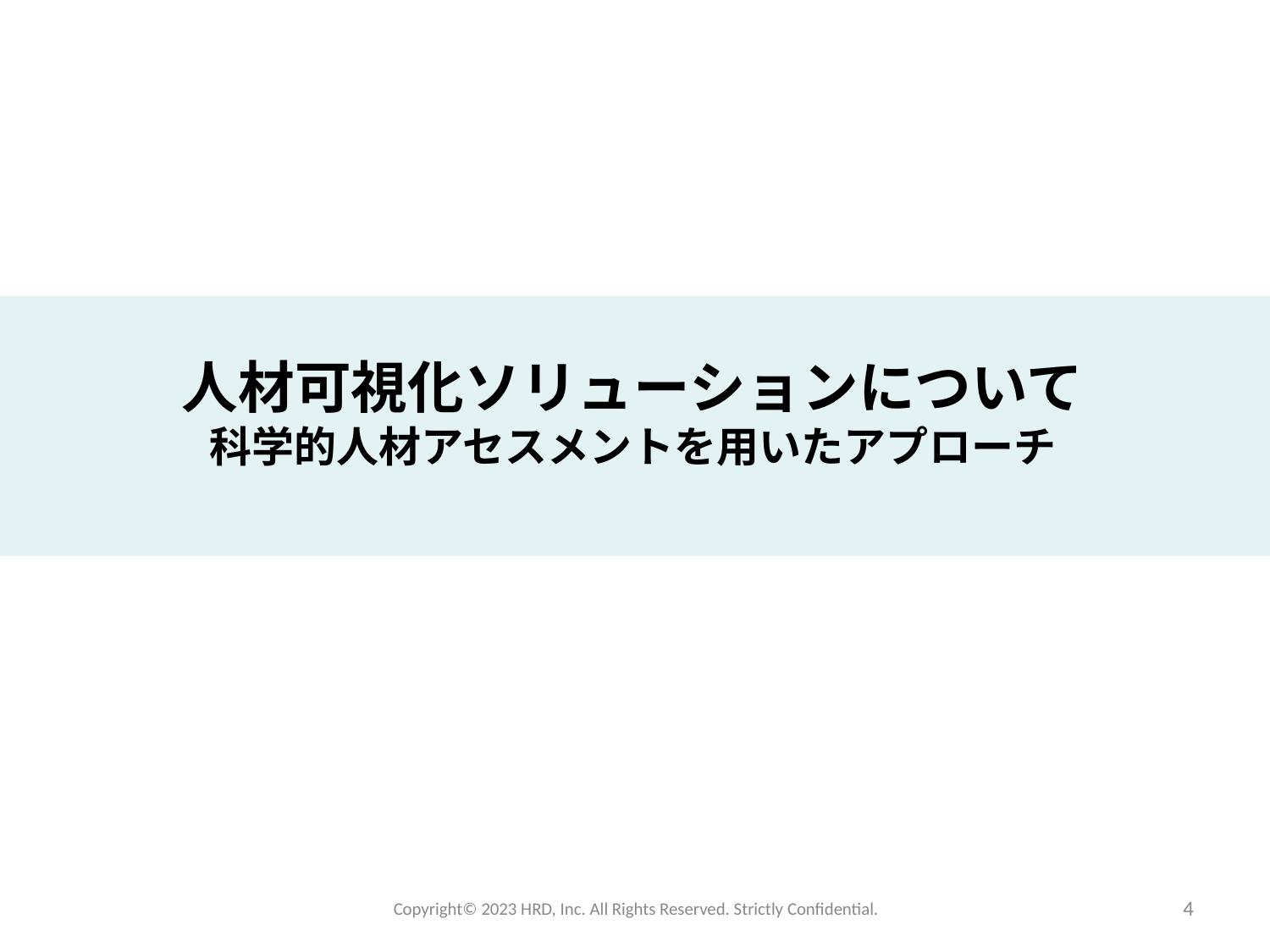

人材可視化ソリューションについて
科学的人材アセスメントを用いたアプローチ
Copyright©️ 2023 HRD, Inc. All Rights Reserved. Strictly Confidential.
4